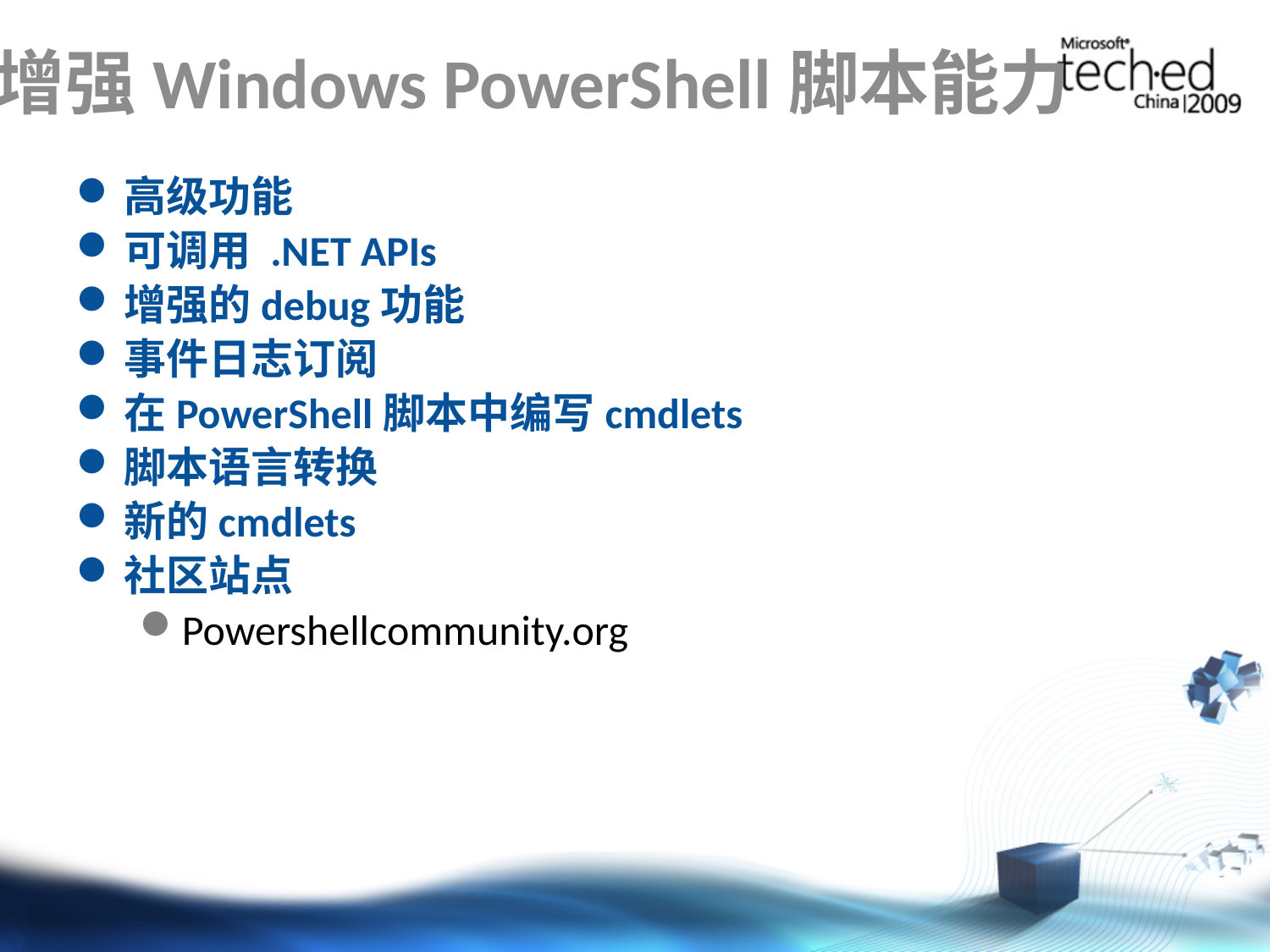

# 增强Windows PowerShell脚本能力
高级功能
可调用 .NET APIs
增强的debug功能
事件日志订阅
在PowerShell脚本中编写cmdlets
脚本语言转换
新的cmdlets
社区站点
Powershellcommunity.org